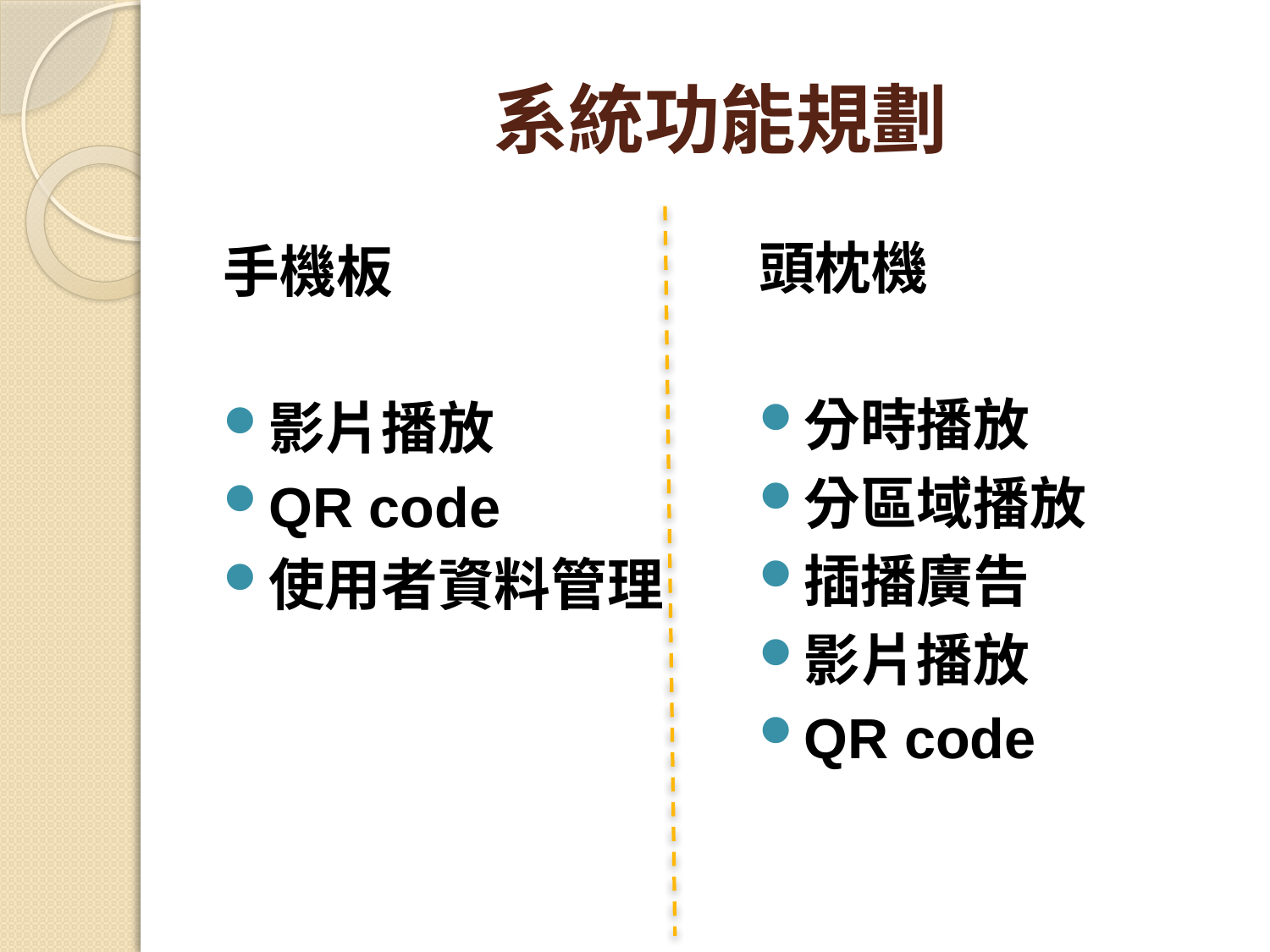

# 系統功能規劃
頭枕機

分時播放
分區域播放
插播廣告
影片播放
QR code

手機板

影片播放
QR code
使用者資料管理